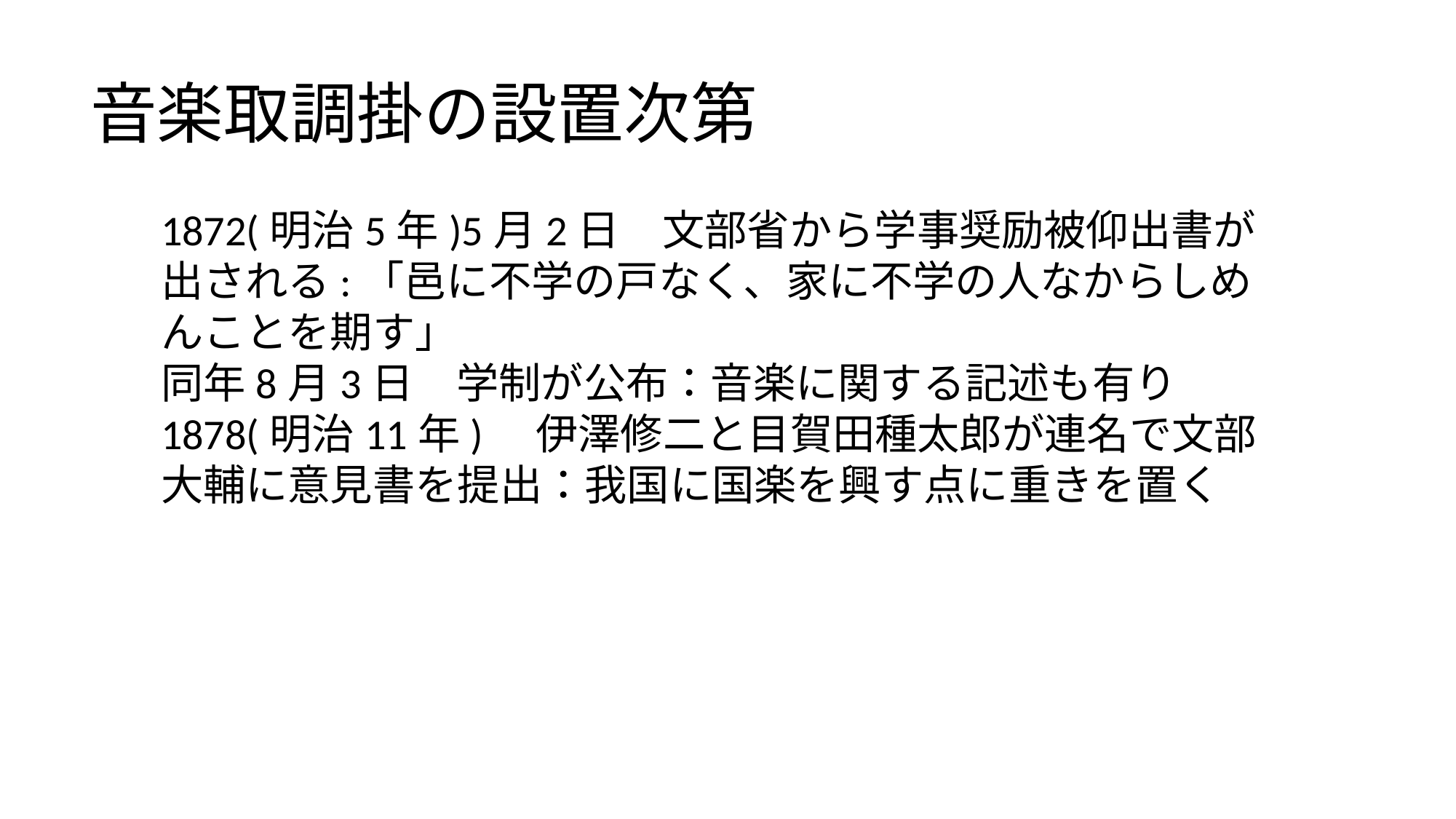

音楽取調掛の設置次第
1872(明治5年)5月2日　文部省から学事奨励被仰出書が出される:「邑に不学の戸なく、家に不学の人なからしめんことを期す」
同年8月3日　学制が公布：音楽に関する記述も有り
1878(明治11年)　伊澤修二と目賀田種太郎が連名で文部大輔に意見書を提出：我国に国楽を興す点に重きを置く